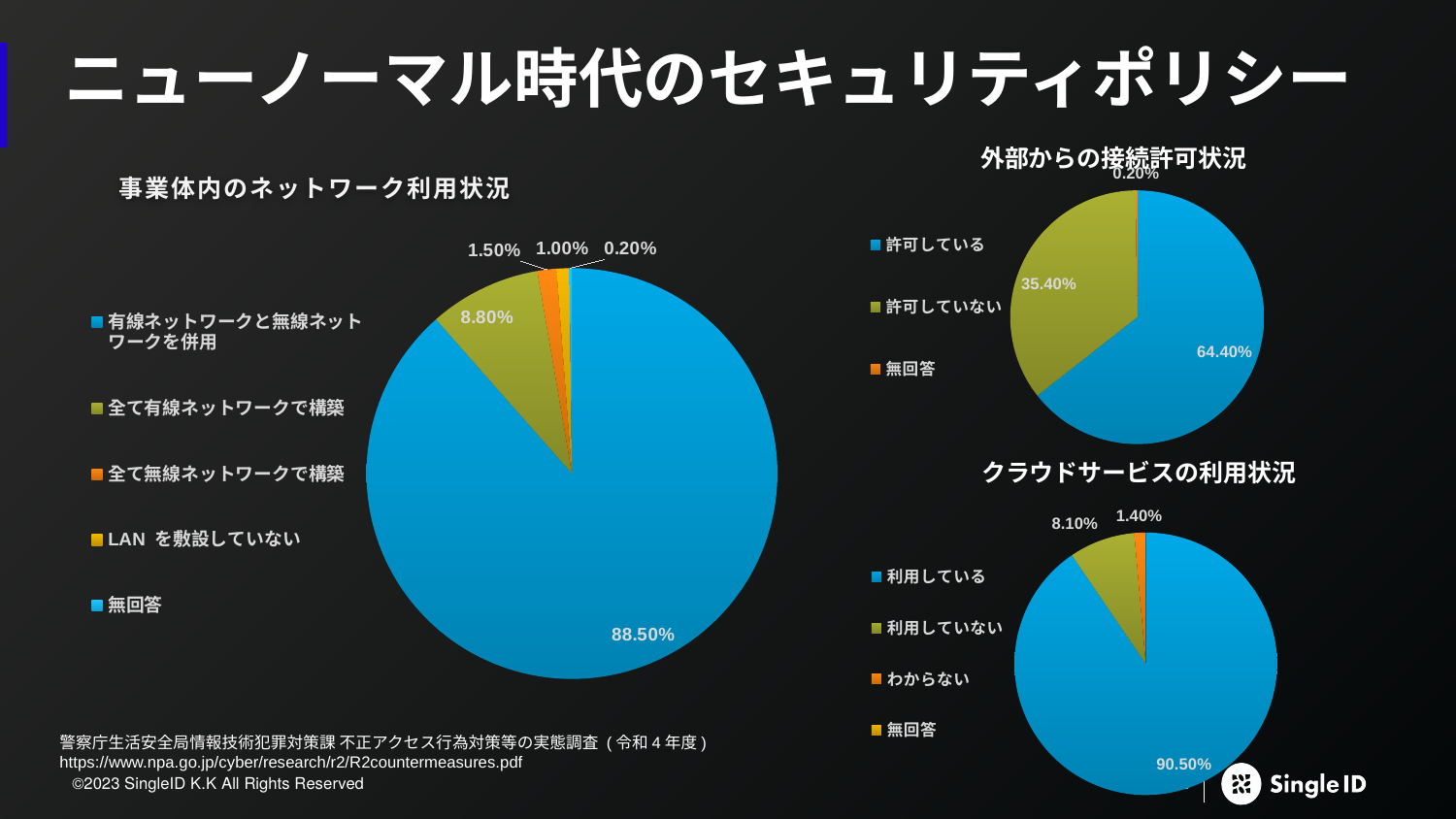

# ニューノーマル時代のセキュリティポリシー
外部からの接続許可状況

### Chart

| Category | 系列 1 |
|---|---|
| 許可している | 0.644 |
| 許可していない | 0.354 |
| 無回答 | 0.002 |
事業体内のネットワーク利用状況

### Chart

| Category | 系列 1 |
|---|---|
| 有線ネットワークと無線ネット
ワークを併用 | 0.885 |
| 全て有線ネットワークで構築 | 0.088 |
| 全て無線ネットワークで構築 | 0.015 |
| LAN を敷設していない | 0.01 |
| 無回答 | 0.002 |
クラウドサービスの利用状況

### Chart

| Category | 系列 1 |
|---|---|
| 利用している | 0.905 |
| 利用していない | 0.081 |
| わからない | 0.014 |
| 無回答 | 0.0 |
警察庁生活安全局情報技術犯罪対策課 不正アクセス行為対策等の実態調査 (令和4年度)
https://www.npa.go.jp/cyber/research/r2/R2countermeasures.pdf